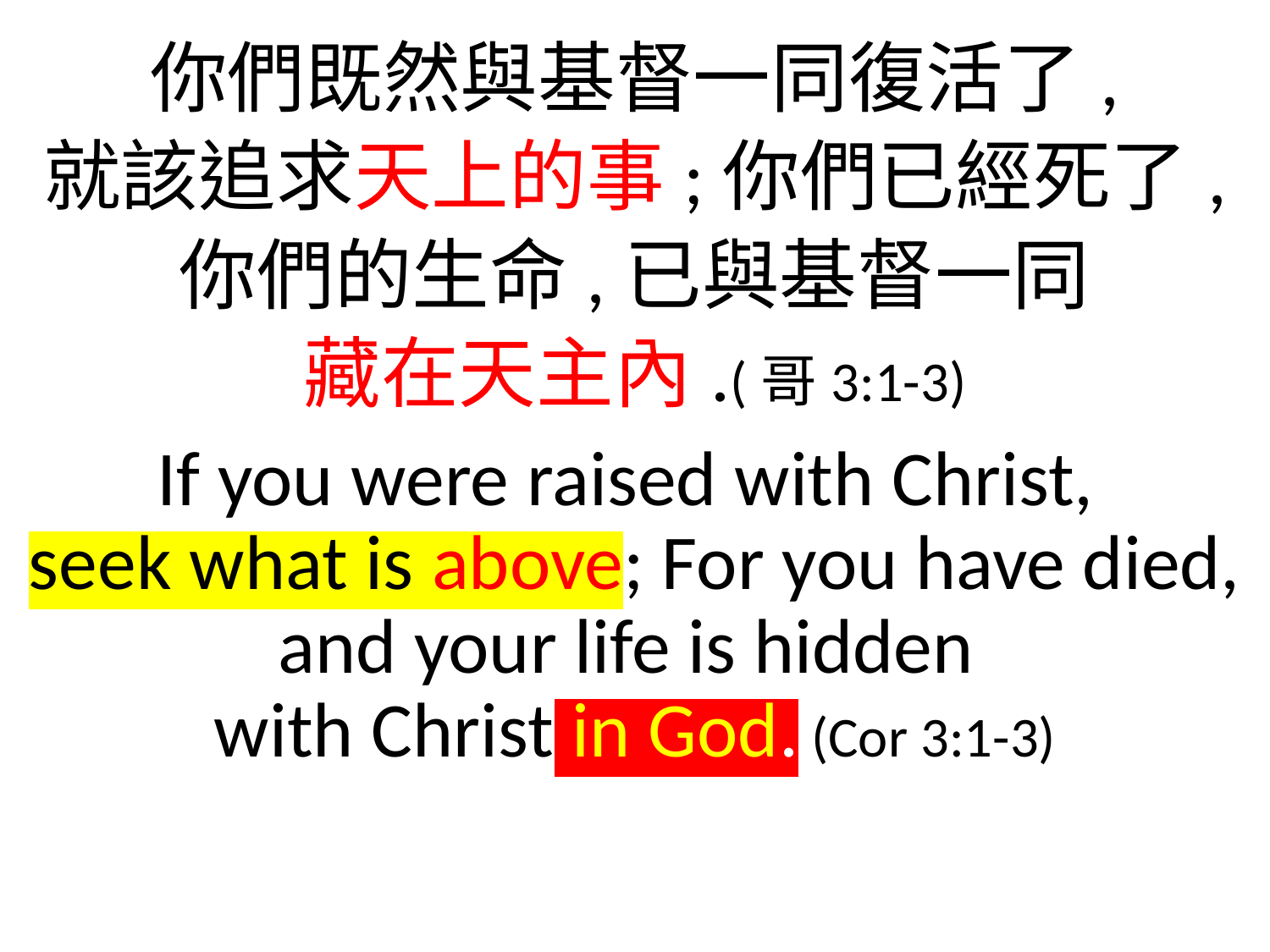

你們既然與基督一同復活了,
就該追求天上的事;你們已經死了,
你們的生命,已與基督一同
藏在天主內.(哥3:1-3)
If you were raised with Christ,
seek what is above; For you have died, and your life is hidden
with Christ in God. (Cor 3:1-3)